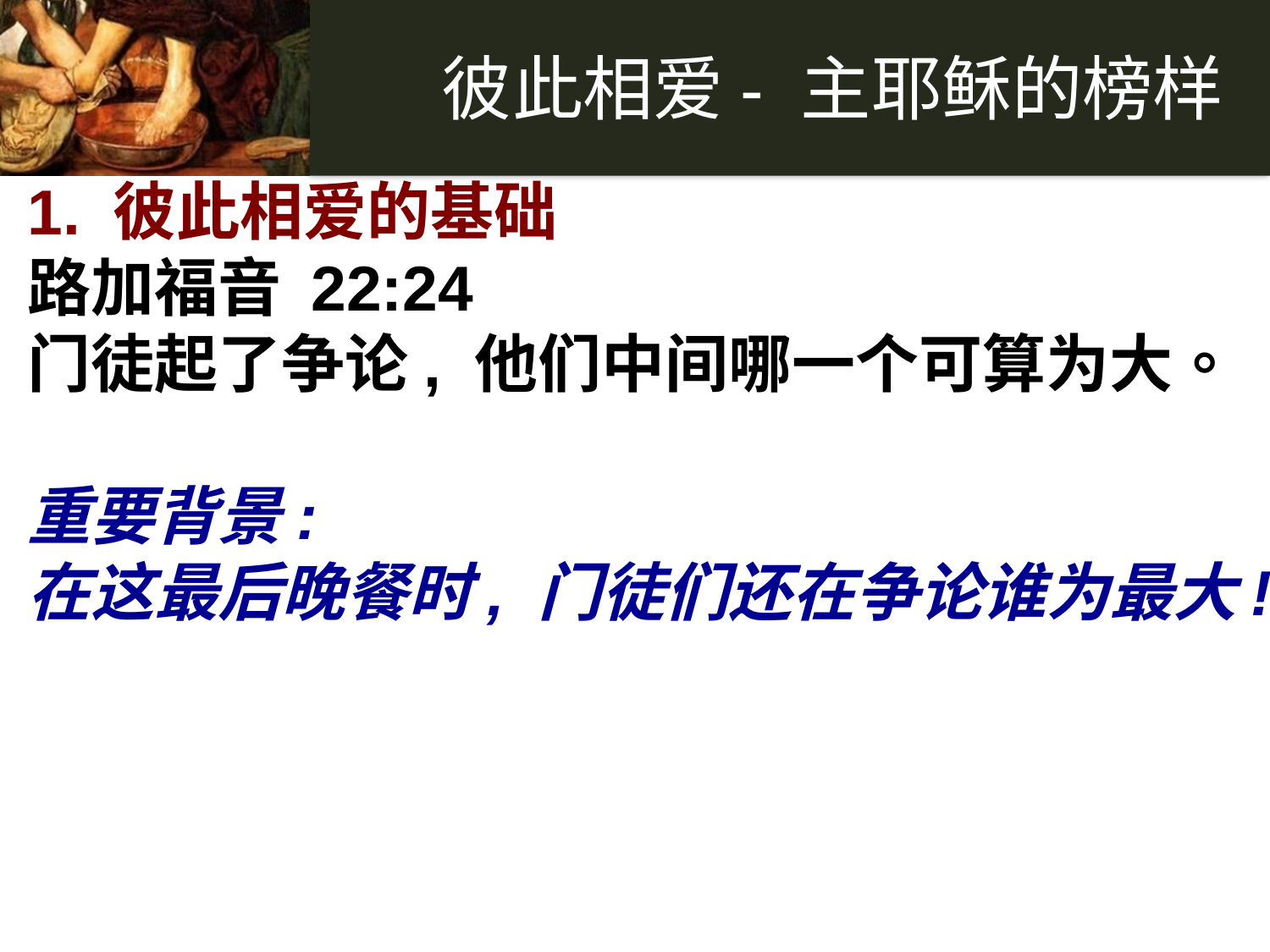

1. 彼此相爱的基础
路加福音 22:24
门徒起了争论, 他们中间哪一个可算为大。

重要背景:
在这最后晚餐时, 门徒们还在争论谁为最大!